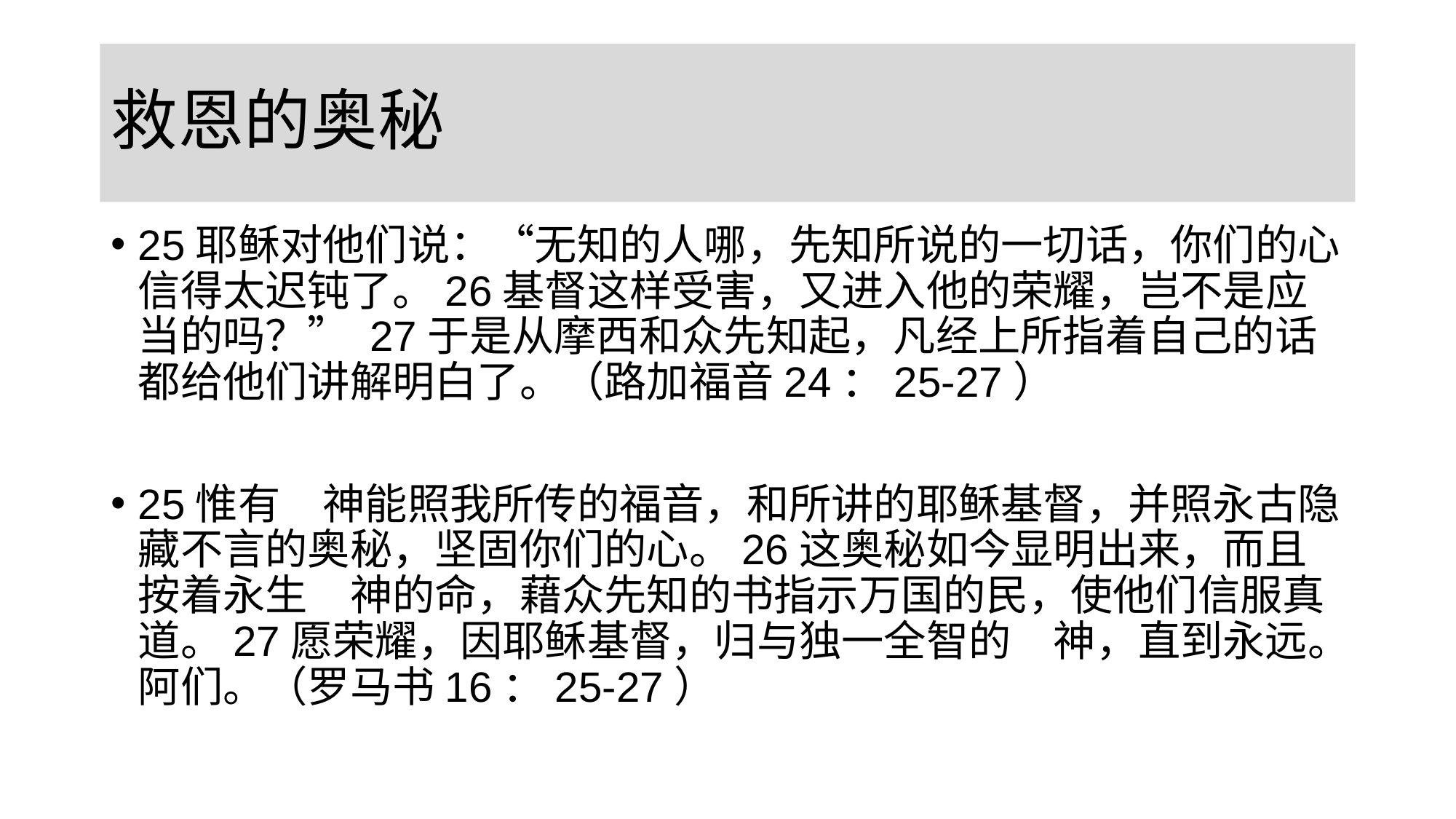

# 救恩的奥秘
25耶稣对他们说：“无知的人哪，先知所说的一切话，你们的心信得太迟钝了。26基督这样受害，又进入他的荣耀，岂不是应当的吗？” 27于是从摩西和众先知起，凡经上所指着自己的话都给他们讲解明白了。（路加福音24：25-27）

25惟有　神能照我所传的福音，和所讲的耶稣基督，并照永古隐藏不言的奥秘，坚固你们的心。26这奥秘如今显明出来，而且按着永生　神的命，藉众先知的书指示万国的民，使他们信服真道。27愿荣耀，因耶稣基督，归与独一全智的　神，直到永远。阿们。（罗马书16：25-27）